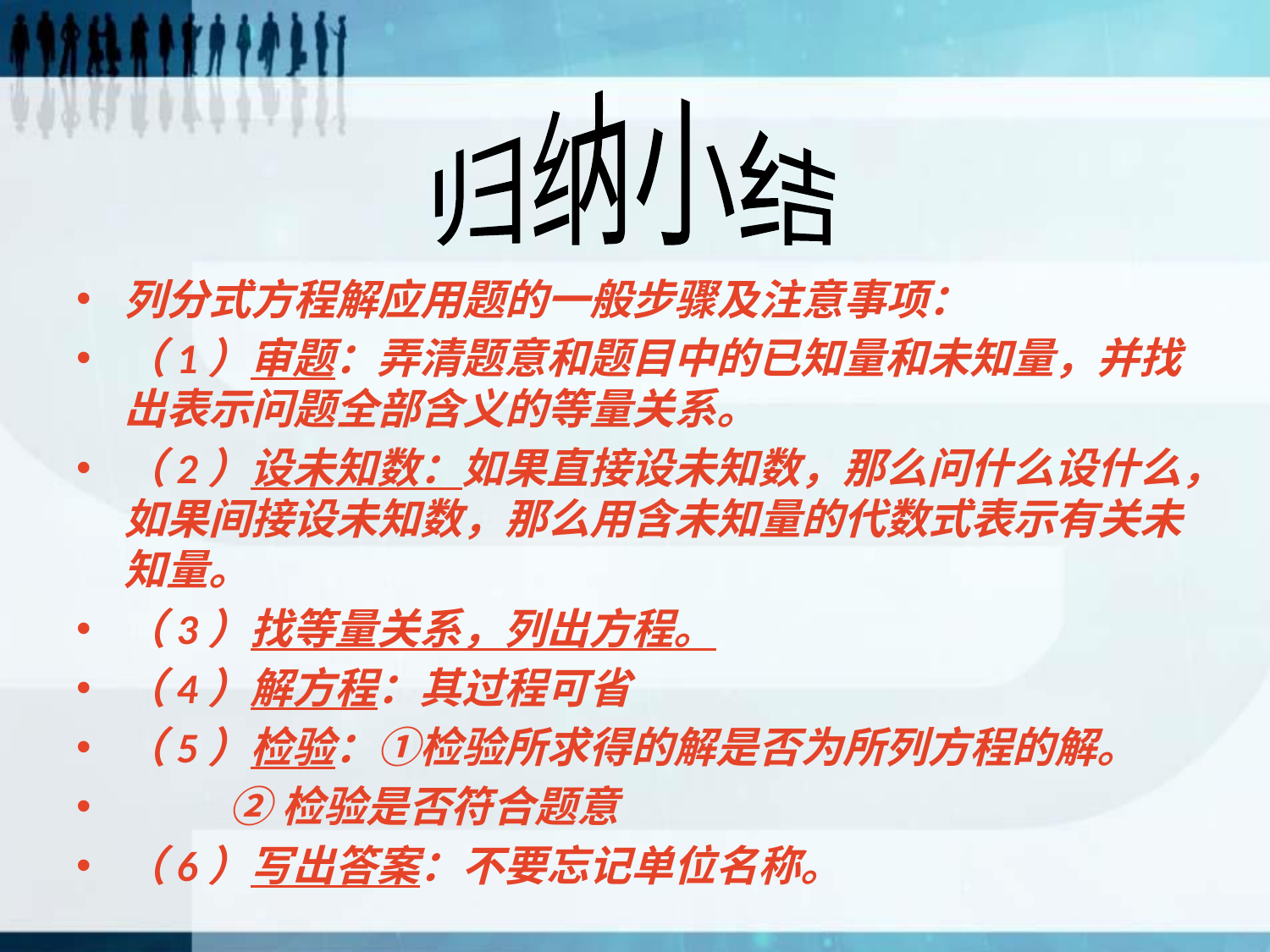

归纳小结
列分式方程解应用题的一般步骤及注意事项：
（1）审题：弄清题意和题目中的已知量和未知量，并找出表示问题全部含义的等量关系。
（2）设未知数：如果直接设未知数，那么问什么设什么，如果间接设未知数，那么用含未知量的代数式表示有关未知量。
（3）找等量关系，列出方程。
（4）解方程：其过程可省
（5）检验：①检验所求得的解是否为所列方程的解。
           ②检验是否符合题意
（6）写出答案：不要忘记单位名称。